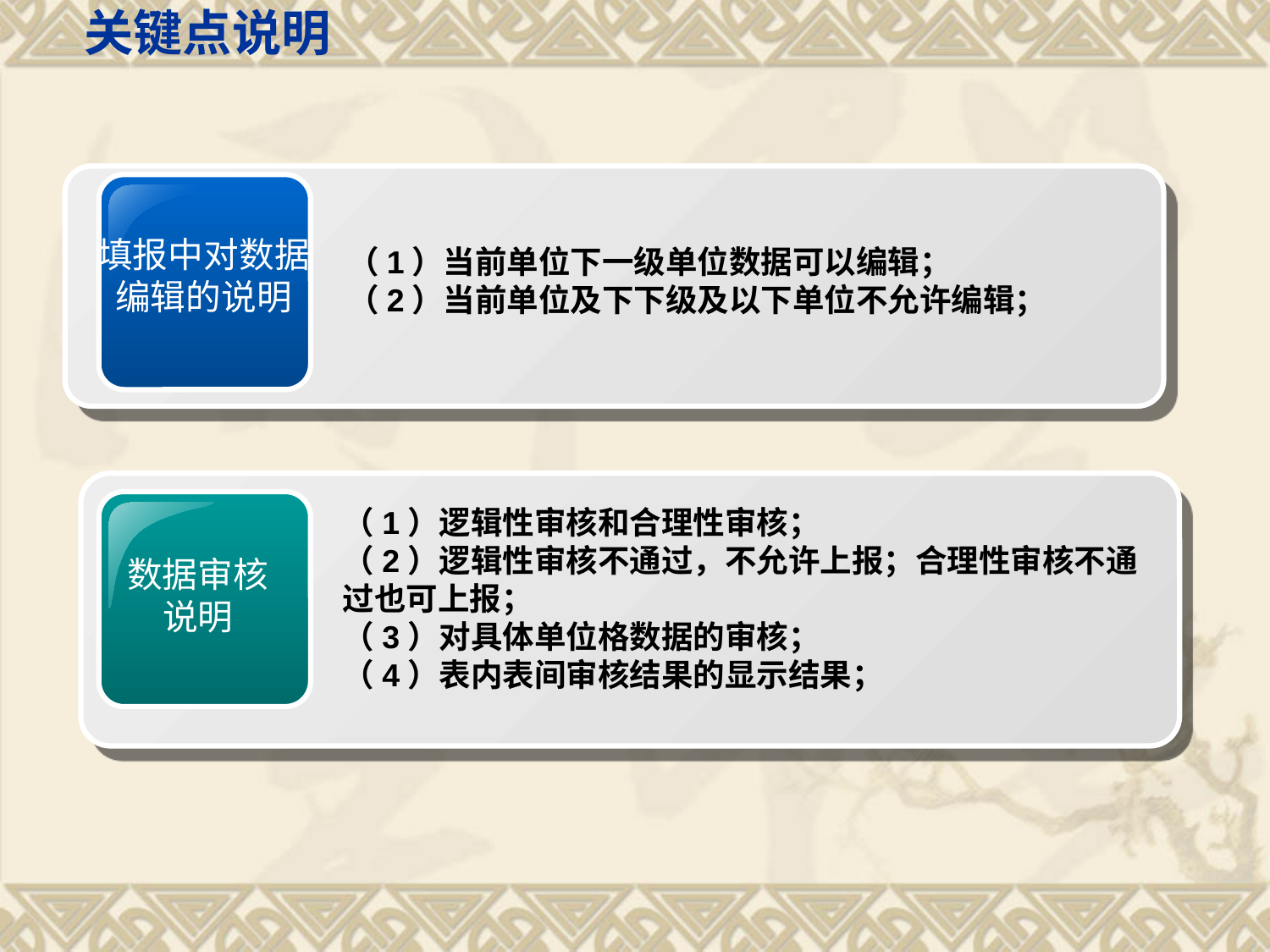

关键点说明

填报中对数据
编辑的说明
（1）当前单位下一级单位数据可以编辑；
（2）当前单位及下下级及以下单位不允许编辑；

（1）逻辑性审核和合理性审核；
（2）逻辑性审核不通过，不允许上报；合理性审核不通过也可上报；
（3）对具体单位格数据的审核；
（4）表内表间审核结果的显示结果；

数据审核
说明